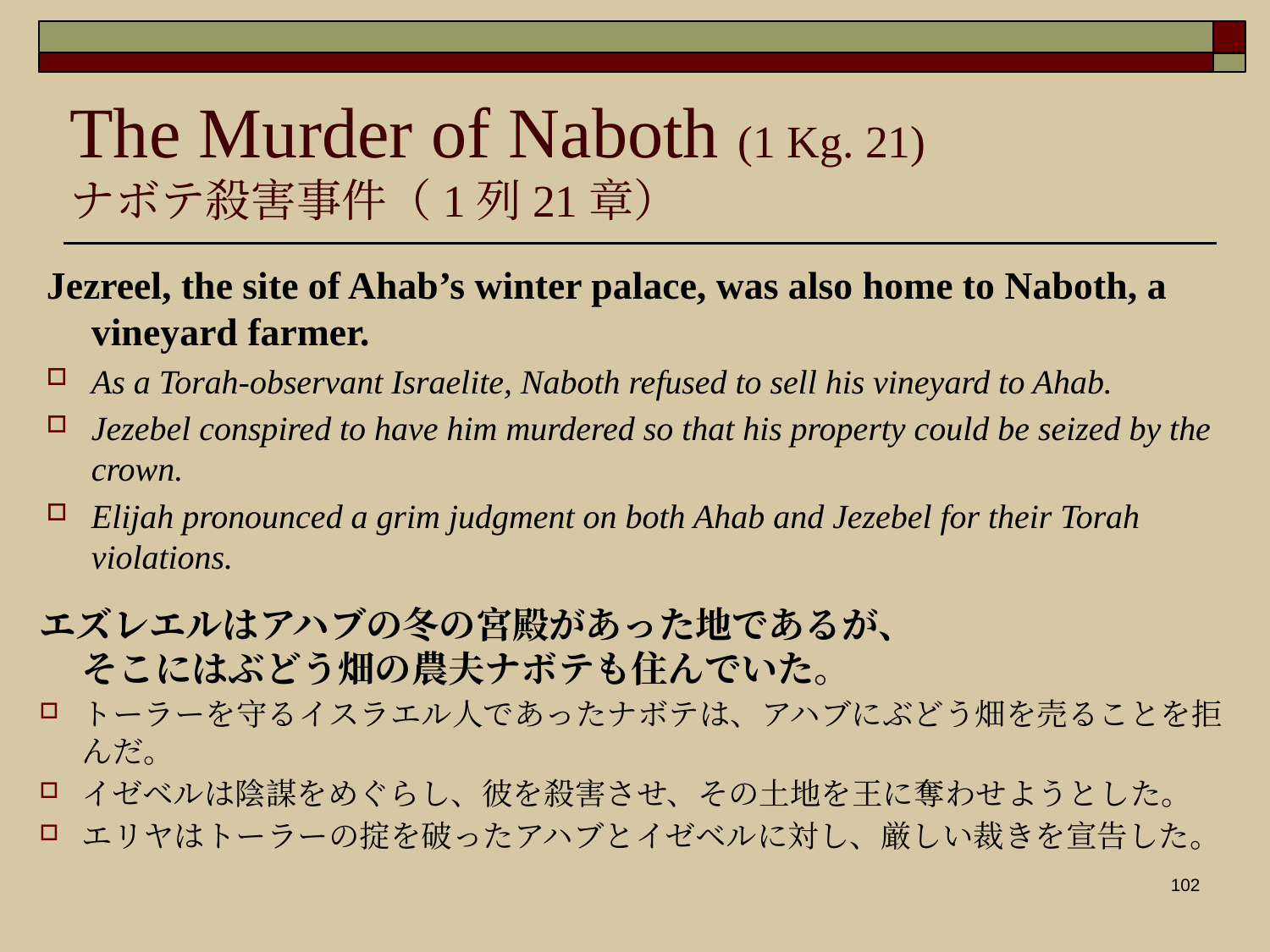

The Murder of Naboth (1 Kg. 21)
ナボテ殺害事件（1列21章）
Jezreel, the site of Ahab’s winter palace, was also home to Naboth, a vineyard farmer.
As a Torah-observant Israelite, Naboth refused to sell his vineyard to Ahab.
Jezebel conspired to have him murdered so that his property could be seized by the crown.
Elijah pronounced a grim judgment on both Ahab and Jezebel for their Torah violations.
エズレエルはアハブの冬の宮殿があった地であるが、
そこにはぶどう畑の農夫ナボテも住んでいた。
トーラーを守るイスラエル人であったナボテは、アハブにぶどう畑を売ることを拒んだ。
イゼベルは陰謀をめぐらし、彼を殺害させ、その土地を王に奪わせようとした。
エリヤはトーラーの掟を破ったアハブとイゼベルに対し、厳しい裁きを宣告した。
102